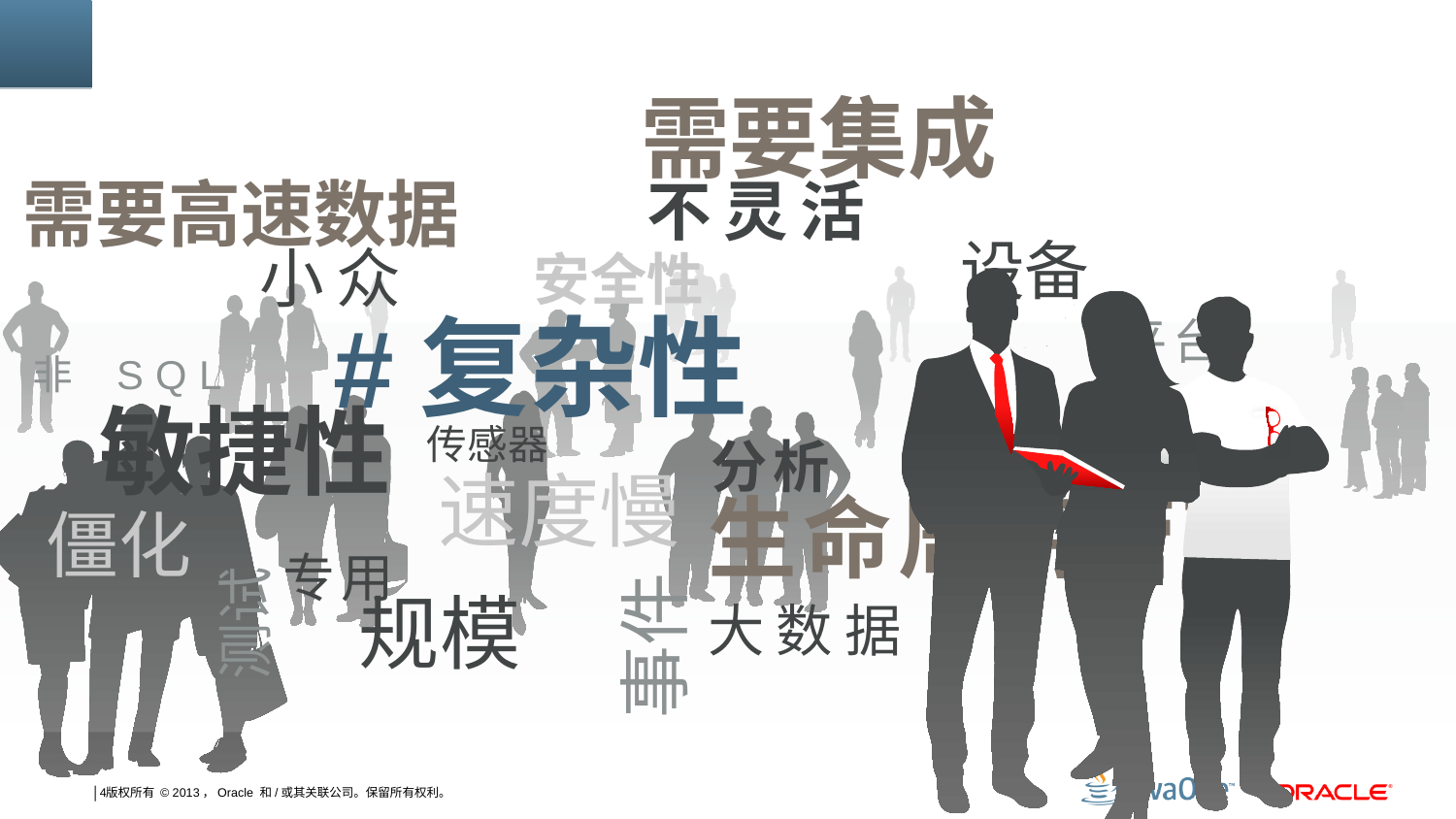

需要集成
#

需要高速数据
不灵活
设备
小众
安全性

平台

#复杂性

非 SQL
云

敏捷性

传感器
分析
速度慢
生命周期管理
僵化
事件
测试
专用
规模
大数据